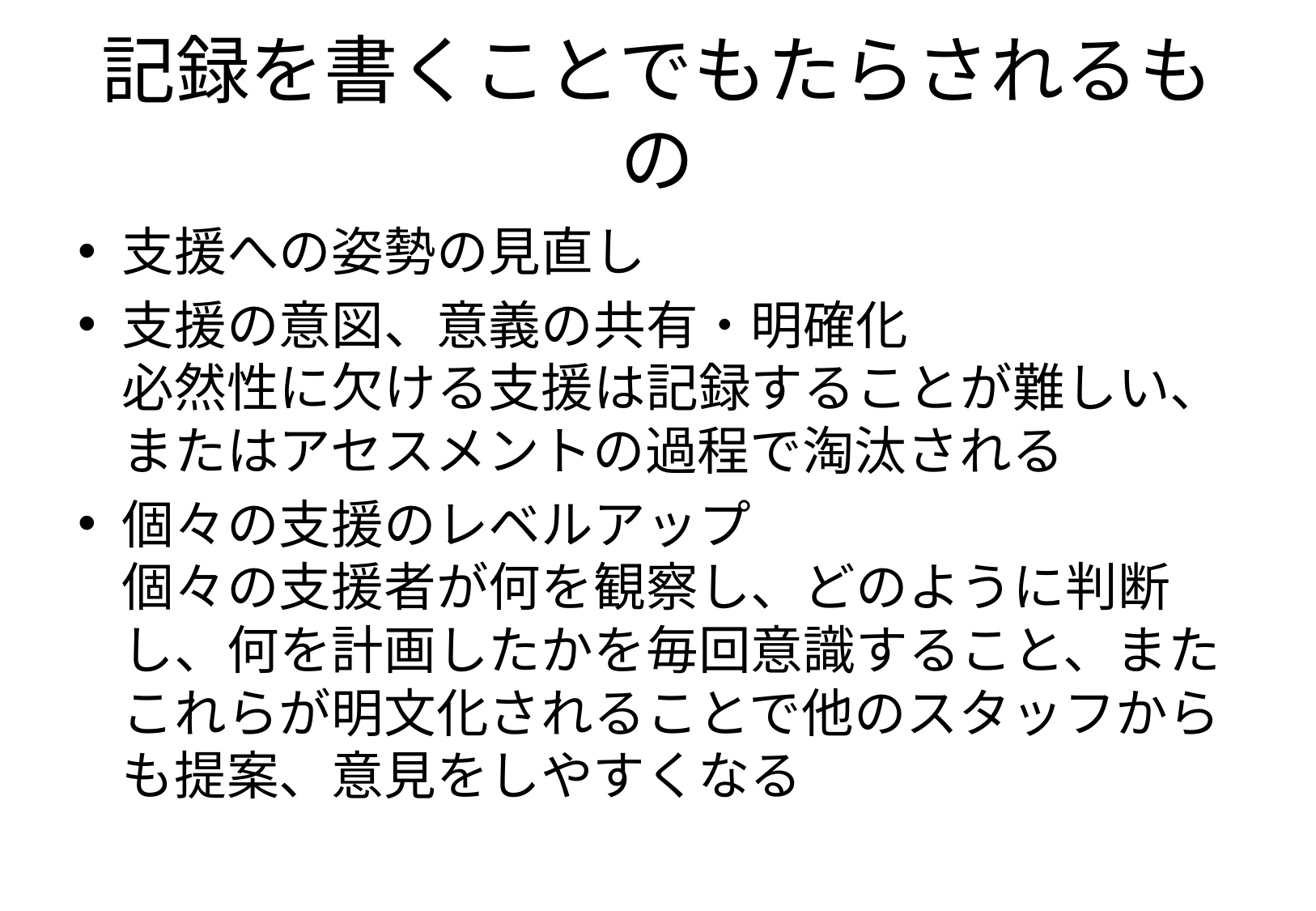

# 記録を書くことでもたらされるもの
支援への姿勢の見直し
支援の意図、意義の共有・明確化
必然性に欠ける支援は記録することが難しい、またはアセスメントの過程で淘汰される
個々の支援のレベルアップ
個々の支援者が何を観察し、どのように判断し、何を計画したかを毎回意識すること、またこれらが明文化されることで他のスタッフからも提案、意見をしやすくなる